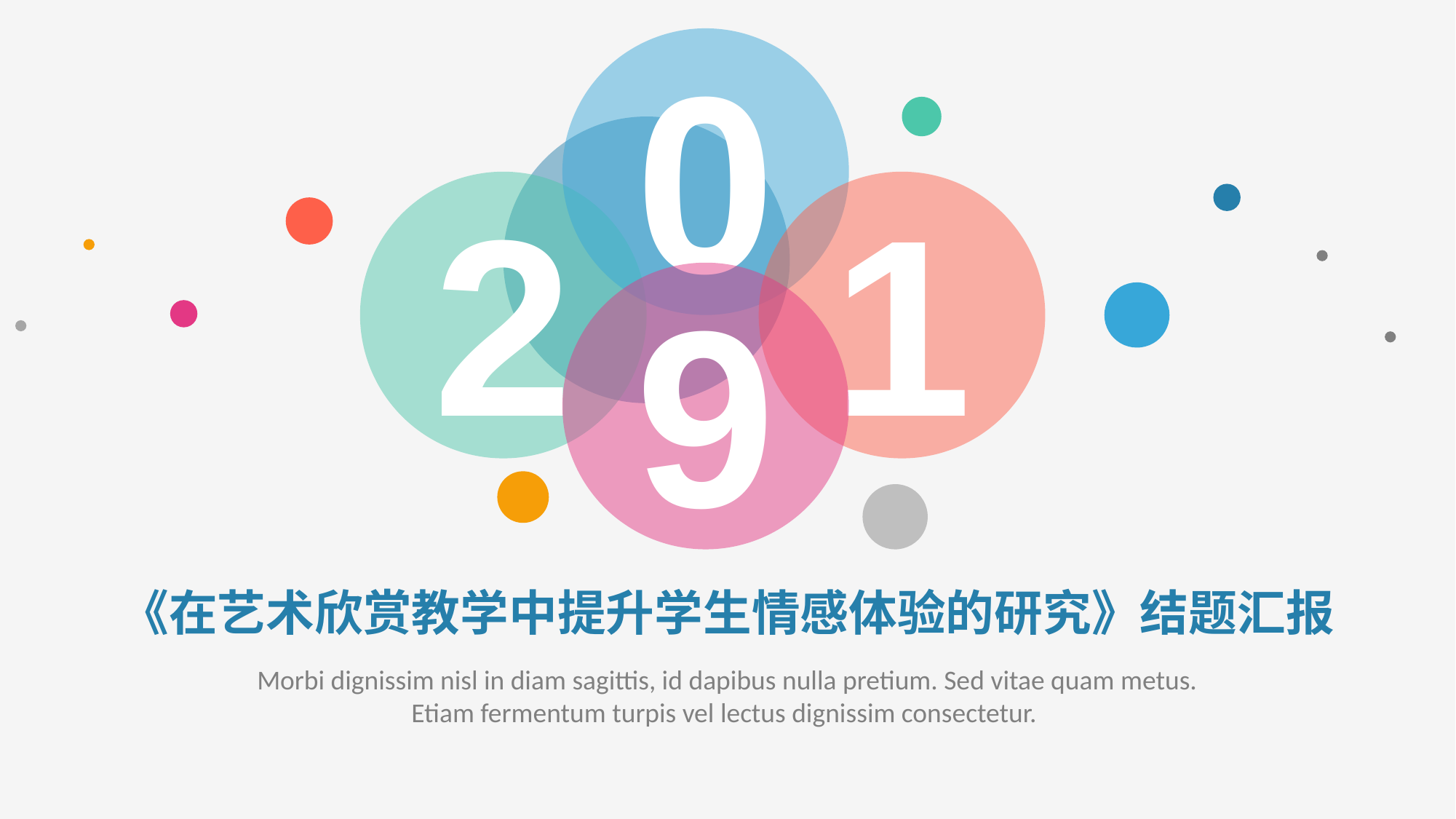

0

2
1

9

《在艺术欣赏教学中提升学生情感体验的研究》结题汇报
Morbi dignissim nisl in diam sagittis, id dapibus nulla pretium. Sed vitae quam metus. Etiam fermentum turpis vel lectus dignissim consectetur.